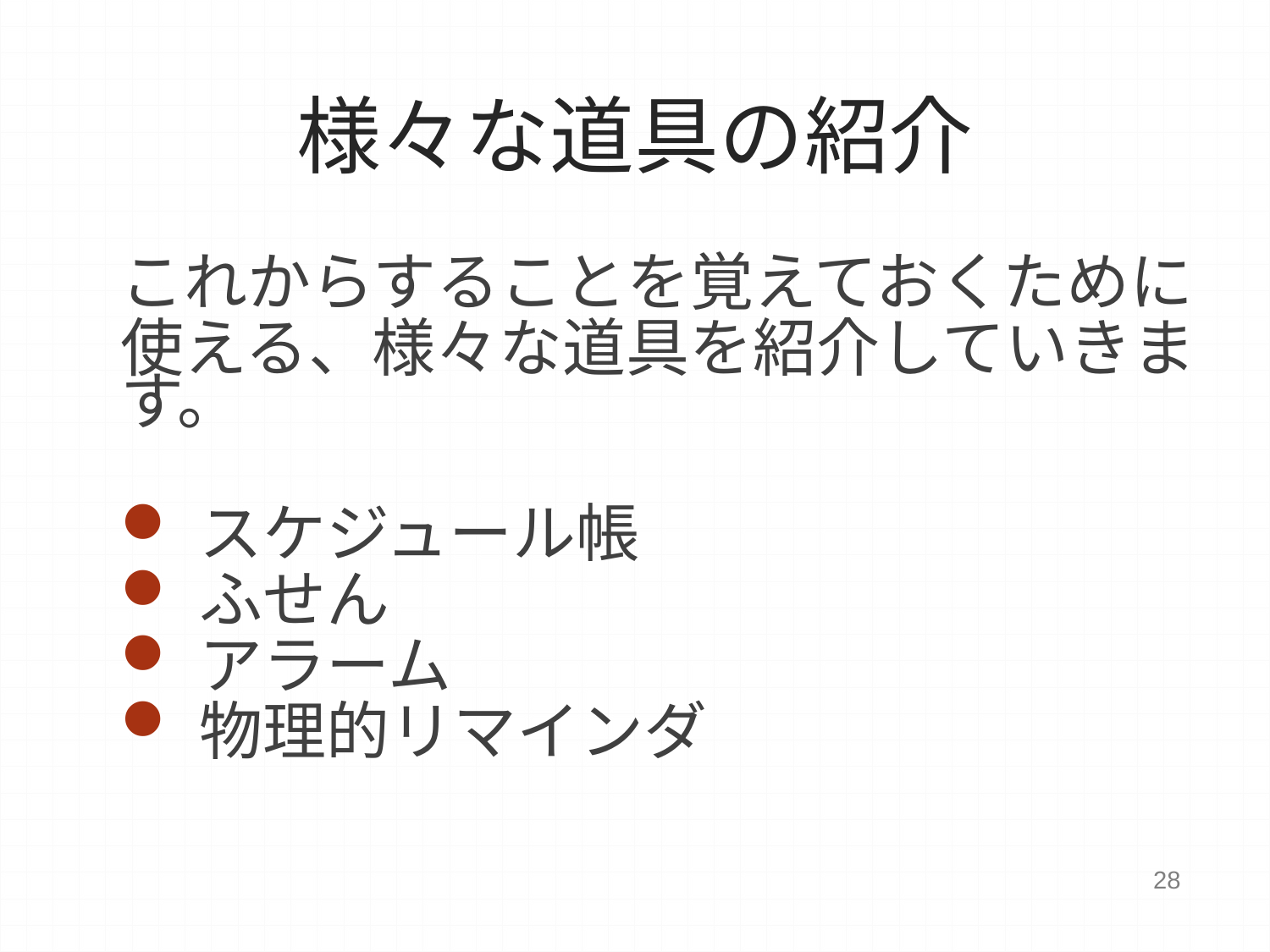

# 様々な道具の紹介
これからすることを覚えておくために
使える、様々な道具を紹介していきます。

スケジュール帳
ふせん
アラーム
物理的リマインダ

28